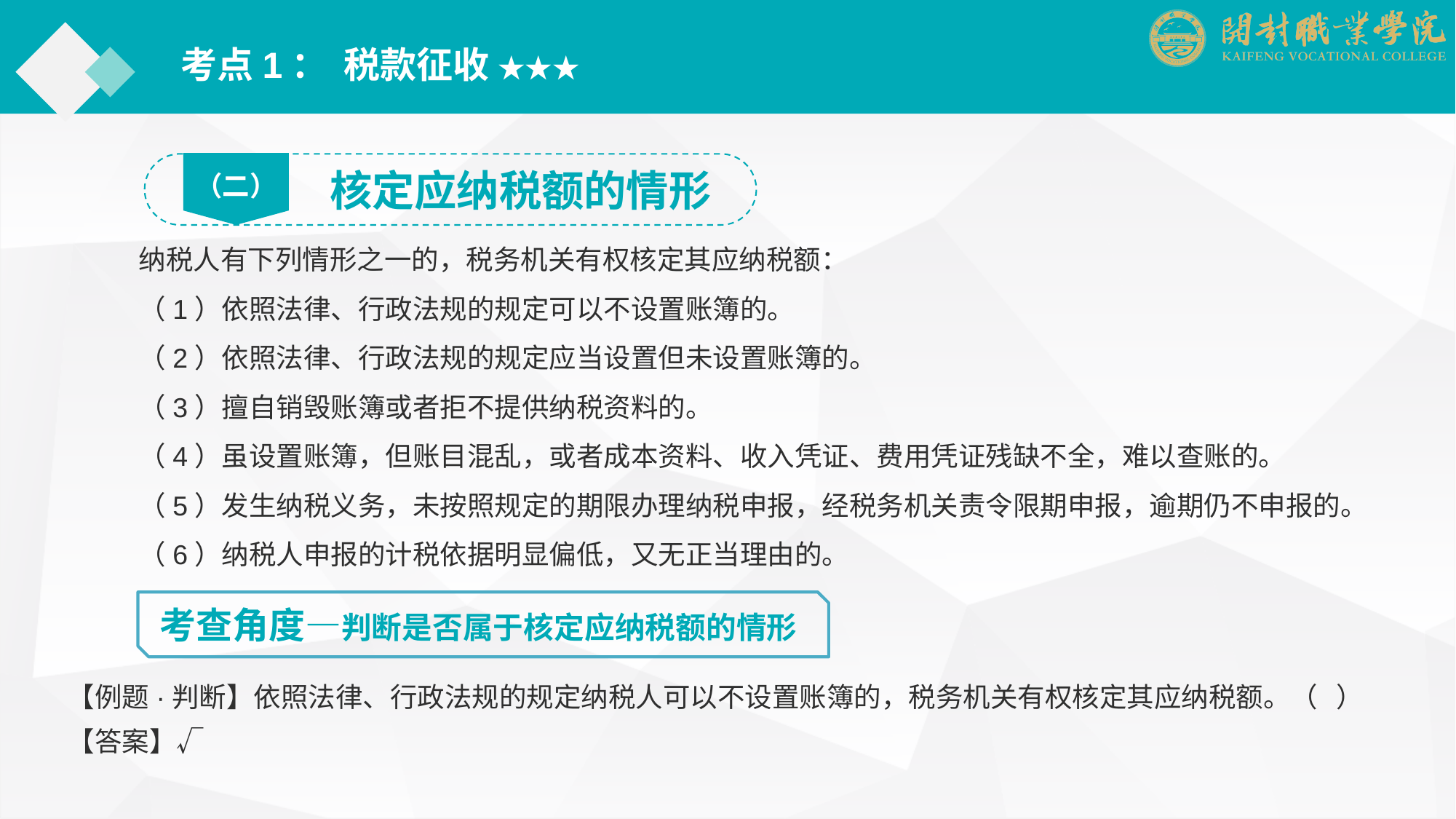

考点1：  税款征收 ★★★
（二）

核定应纳税额的情形
纳税人有下列情形之一的，税务机关有权核定其应纳税额：
（1）依照法律、行政法规的规定可以不设置账簿的。
（2）依照法律、行政法规的规定应当设置但未设置账簿的。
（3）擅自销毁账簿或者拒不提供纳税资料的。
（4）虽设置账簿，但账目混乱，或者成本资料、收入凭证、费用凭证残缺不全，难以查账的。
（5）发生纳税义务，未按照规定的期限办理纳税申报，经税务机关责令限期申报，逾期仍不申报的。
（6）纳税人申报的计税依据明显偏低，又无正当理由的。

考查角度—判断是否属于核定应纳税额的情形
【例题·判断】依照法律、行政法规的规定纳税人可以不设置账簿的，税务机关有权核定其应纳税额。（   ）
【答案】√